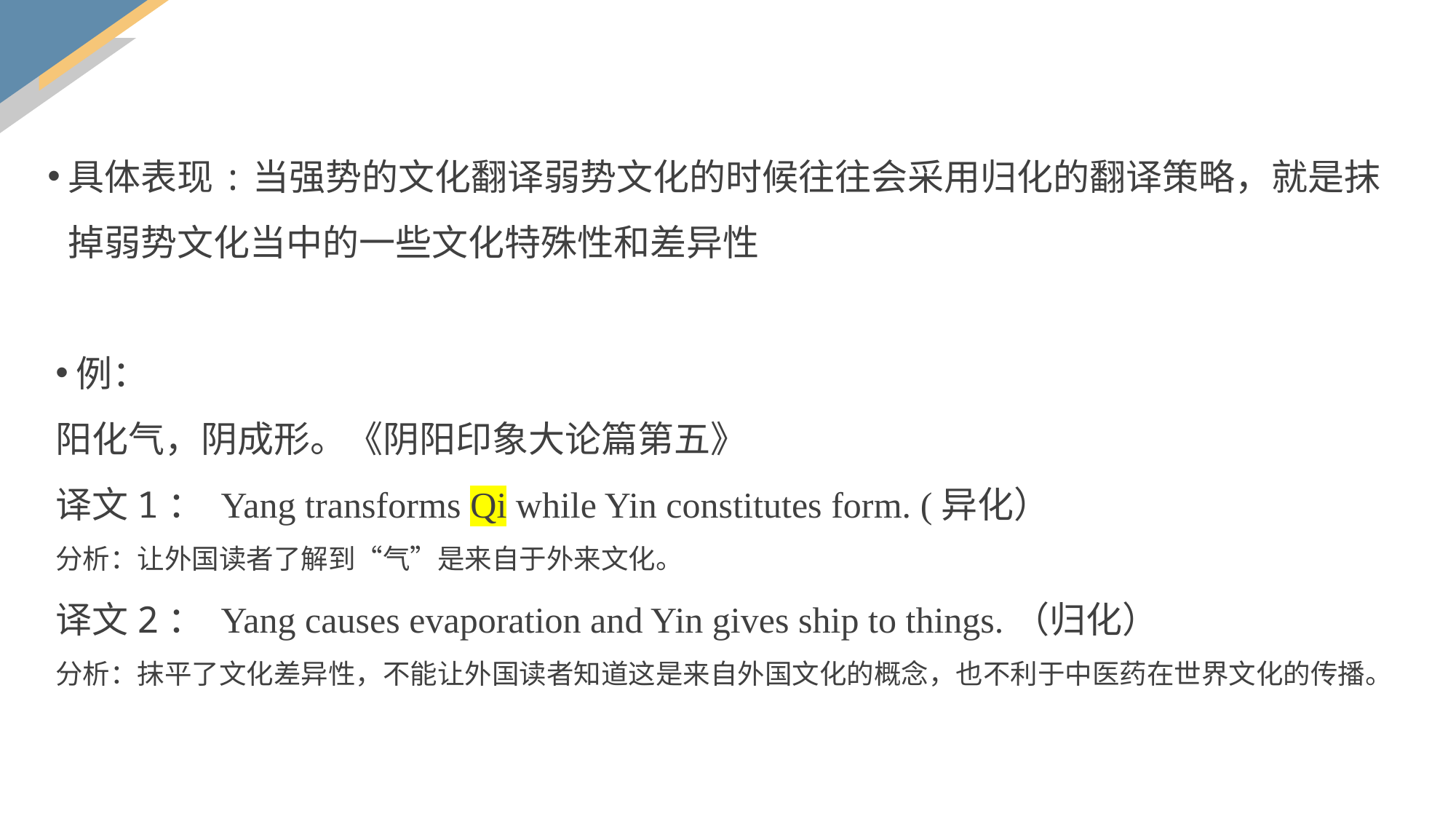

具体表现:当强势的文化翻译弱势文化的时候往往会采用归化的翻译策略，就是抹掉弱势文化当中的一些文化特殊性和差异性
例：
阳化气，阴成形。《阴阳印象大论篇第五》
译文1： Yang transforms Qi while Yin constitutes form. (异化）
分析：让外国读者了解到“气”是来自于外来文化。
译文2： Yang causes evaporation and Yin gives ship to things.（归化）
分析：抹平了文化差异性，不能让外国读者知道这是来自外国文化的概念，也不利于中医药在世界文化的传播。